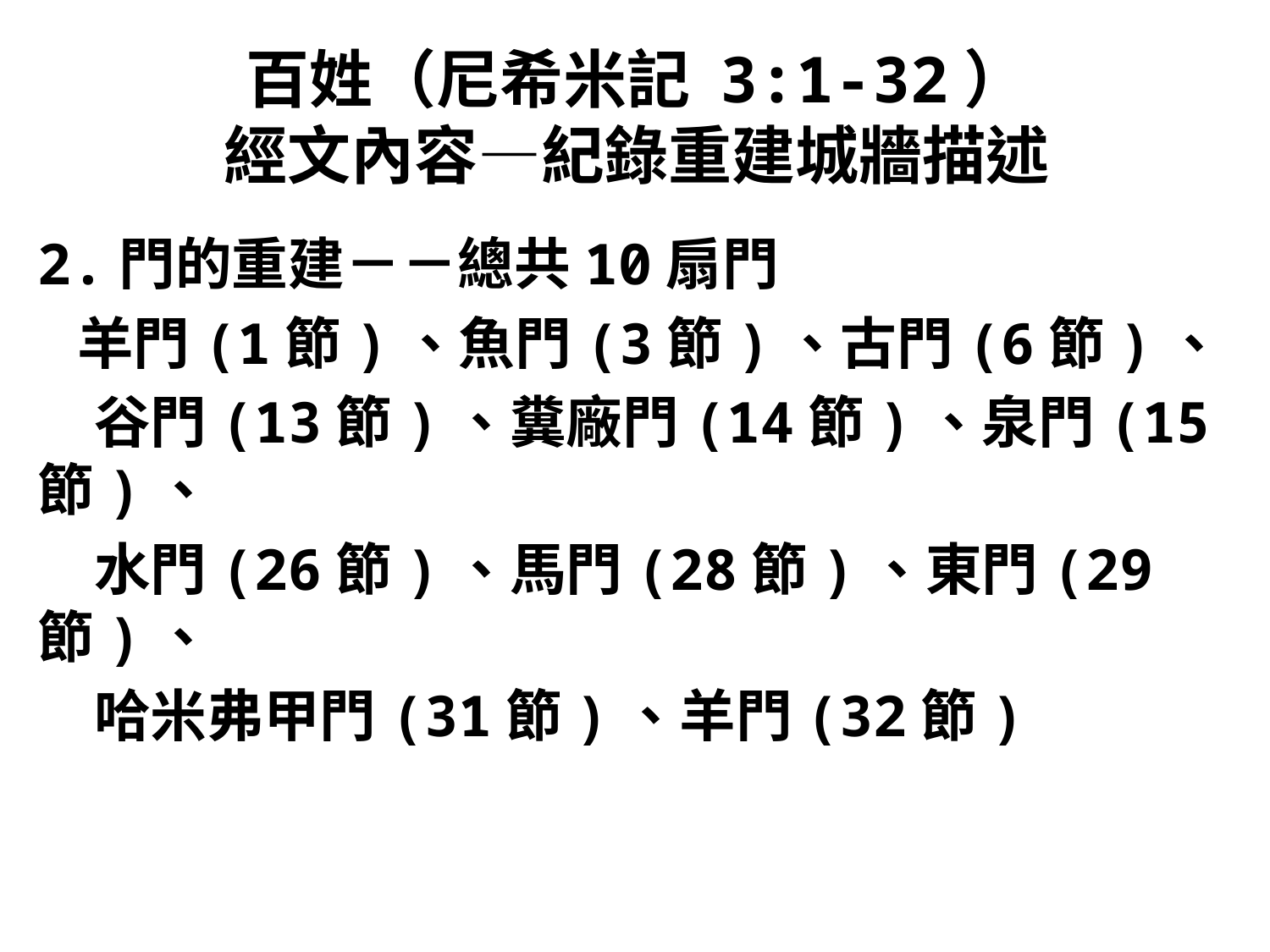

# 百姓（尼希米記 3:1-32） 經文內容—紀錄重建城牆描述
2.門的重建－－總共10扇門
  羊門(1節)、魚門(3節)、古門(6節)、
　谷門(13節)、糞廠門(14節)、泉門(15節)、
　水門(26節)、馬門(28節)、東門(29節)、
　哈米弗甲門(31節)、羊門(32節)